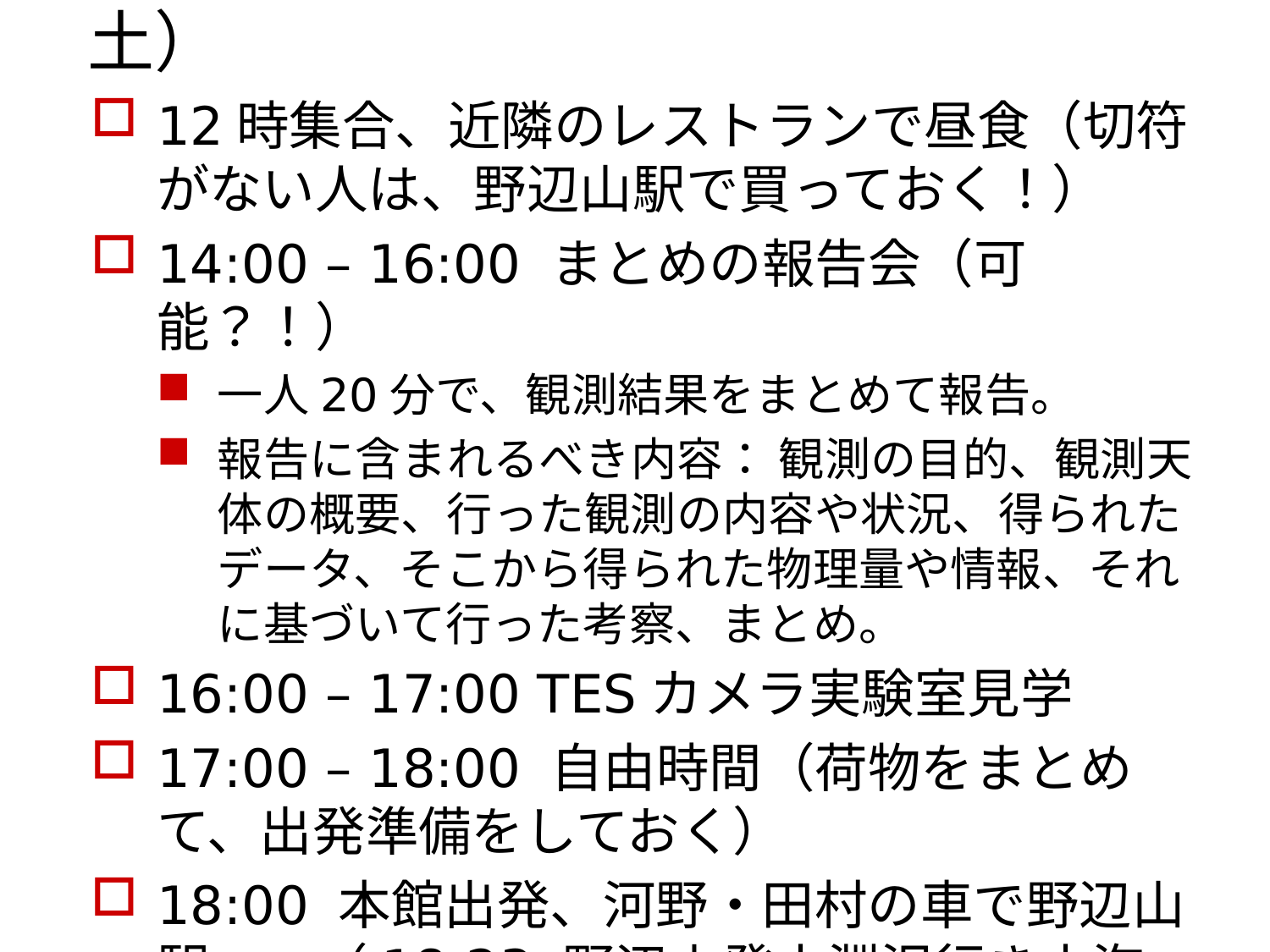

# 実習スケジュール：4日目（8/11 土）
12時集合、近隣のレストランで昼食（切符がない人は、野辺山駅で買っておく！）
14:00 – 16:00 まとめの報告会（可能？！）
一人20分で、観測結果をまとめて報告。
報告に含まれるべき内容： 観測の目的、観測天体の概要、行った観測の内容や状況、得られたデータ、そこから得られた物理量や情報、それに基づいて行った考察、まとめ。
16:00 – 17:00 TESカメラ実験室見学
17:00 – 18:00 自由時間（荷物をまとめて、出発準備をしておく）
18:00 本館出発、河野・田村の車で野辺山駅へ。（18:23 野辺山発小淵沢行き小海線）